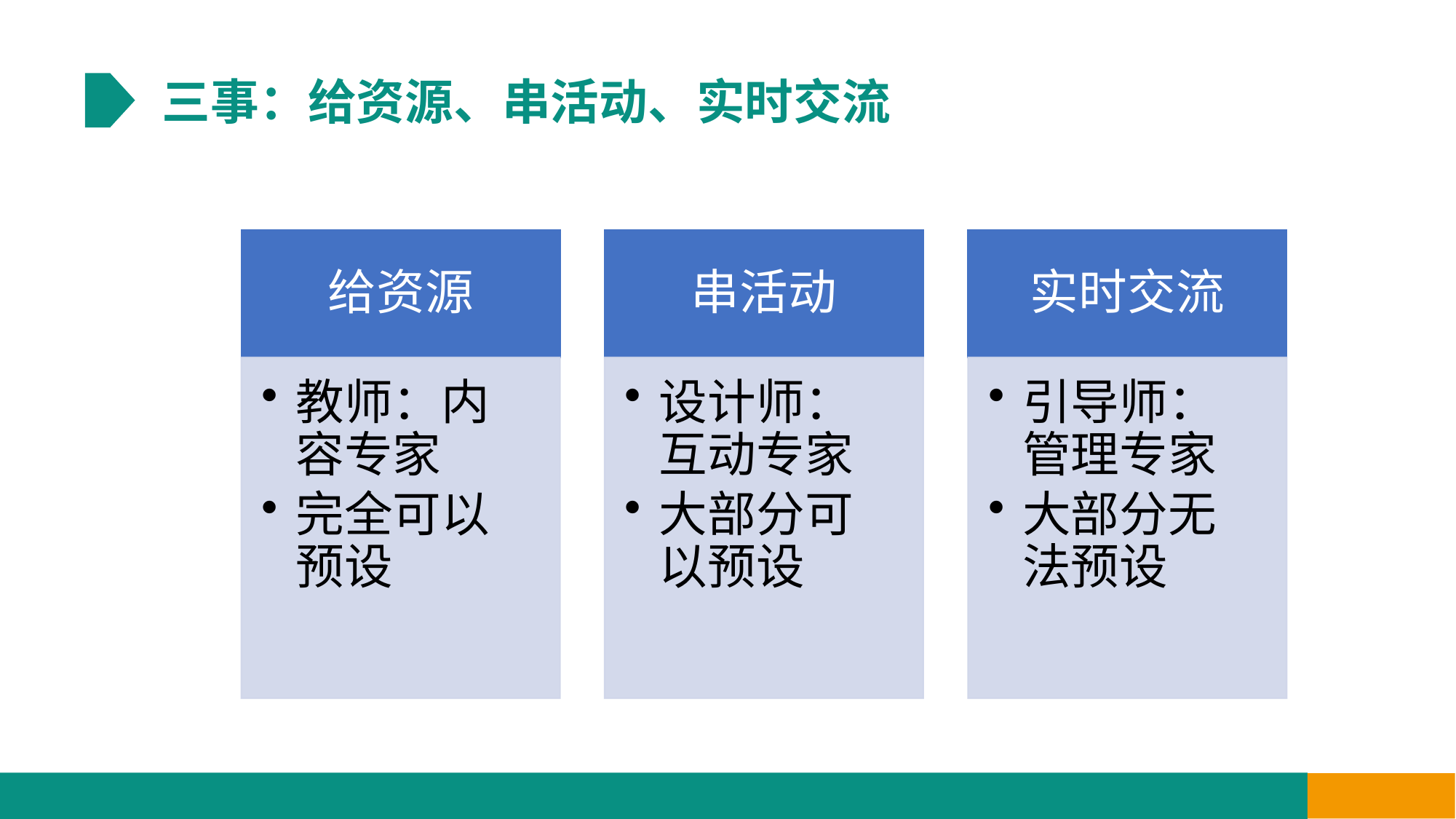

三事：给资源、串活动、实时交流
给资源
教师：内容专家
完全可以预设
串活动
设计师：互动专家
大部分可以预设
实时交流
引导师：管理专家
大部分无法预设